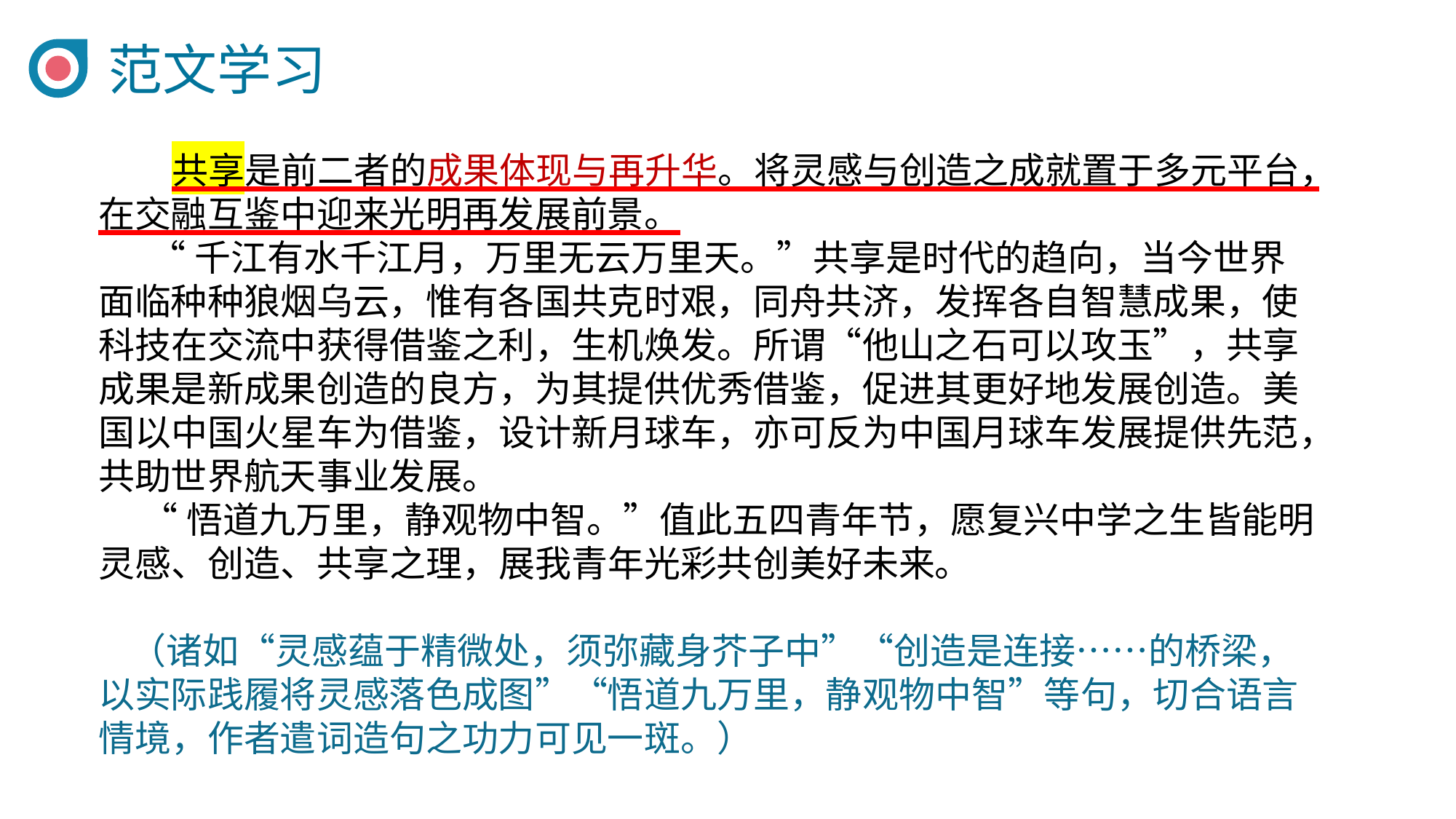

范文学习

      共享是前二者的成果体现与再升华。将灵感与创造之成就置于多元平台，在交融互鉴中迎来光明再发展前景。
 “千江有水千江月，万里无云万里天。”共享是时代的趋向，当今世界面临种种狼烟乌云，惟有各国共克时艰，同舟共济，发挥各自智慧成果，使科技在交流中获得借鉴之利，生机焕发。所谓“他山之石可以攻玉”，共享成果是新成果创造的良方，为其提供优秀借鉴，促进其更好地发展创造。美国以中国火星车为借鉴，设计新月球车，亦可反为中国月球车发展提供先范，共助世界航天事业发展。
“悟道九万里，静观物中智。”值此五四青年节，愿复兴中学之生皆能明灵感、创造、共享之理，展我青年光彩共创美好未来。

（诸如“灵感蕴于精微处，须弥藏身芥子中”“创造是连接……的桥梁，以实际践履将灵感落色成图”“悟道九万里，静观物中智”等句，切合语言情境，作者遣词造句之功力可见一斑。）